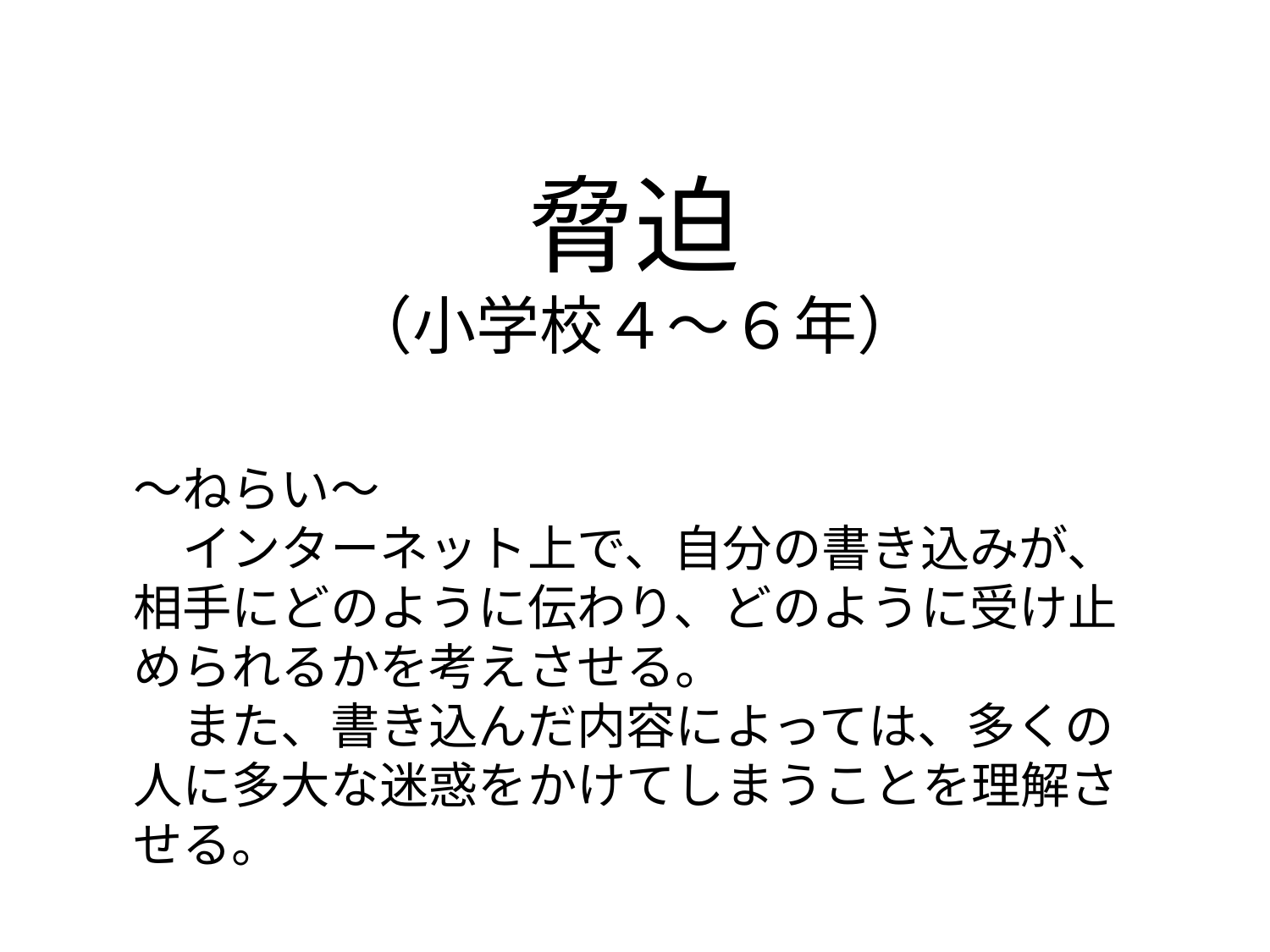

# 脅迫 （小学校４～６年）
～ねらい～
　インターネット上で、自分の書き込みが、相手にどのように伝わり、どのように受け止められるかを考えさせる。
　また、書き込んだ内容によっては、多くの人に多大な迷惑をかけてしまうことを理解させる。